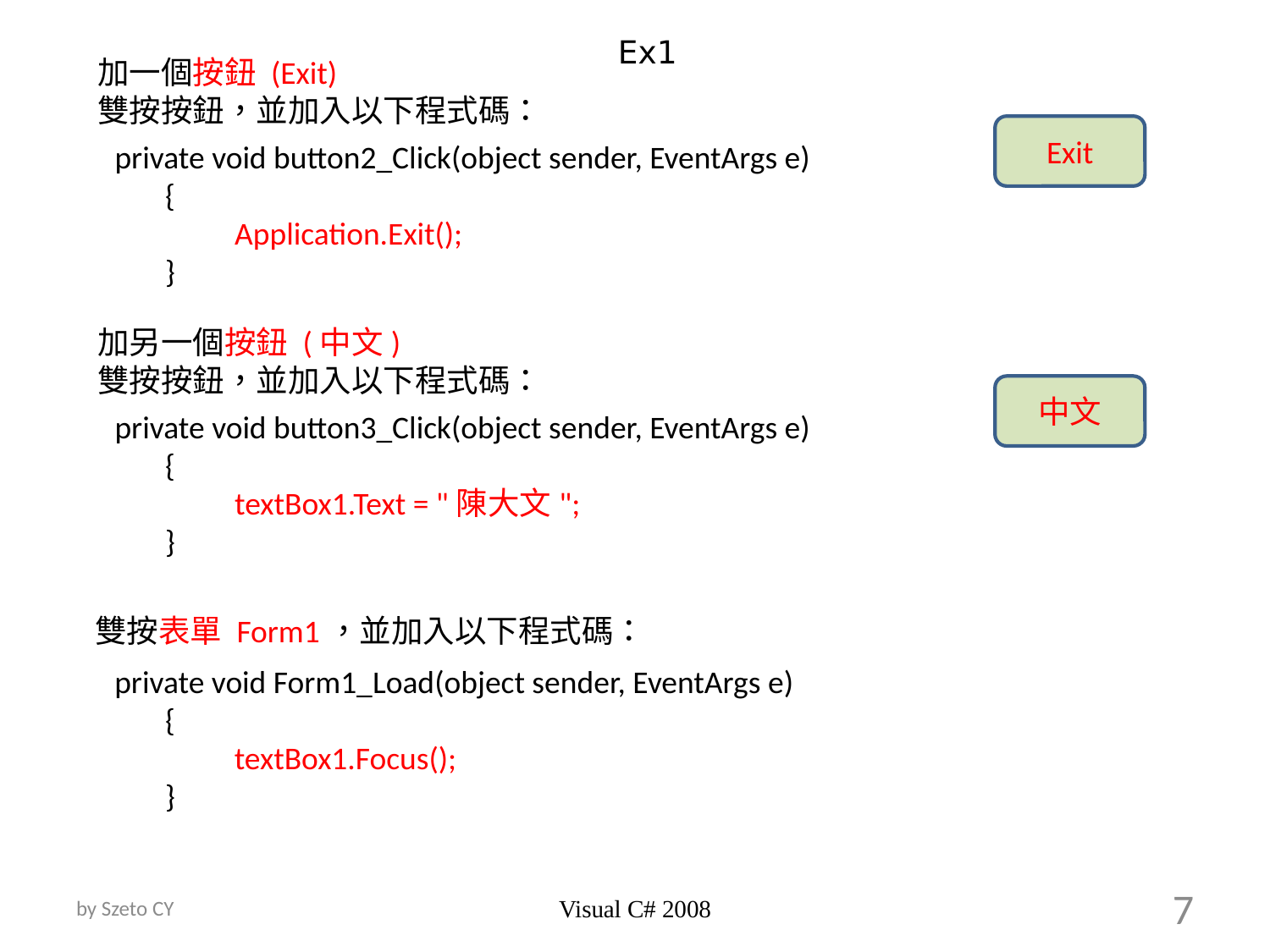

Ex1
加一個按鈕 (Exit)
雙按按鈕，並加入以下程式碼：
Exit
 private void button2_Click(object sender, EventArgs e)
        {
	Application.Exit();
        }
加另一個按鈕 (中文)
雙按按鈕，並加入以下程式碼：
中文
 private void button3_Click(object sender, EventArgs e)
        {
	textBox1.Text = "陳大文";
        }
雙按表單 Form1，並加入以下程式碼：
 private void Form1_Load(object sender, EventArgs e)
        {
	textBox1.Focus();
        }
by Szeto CY
Visual C# 2008
7